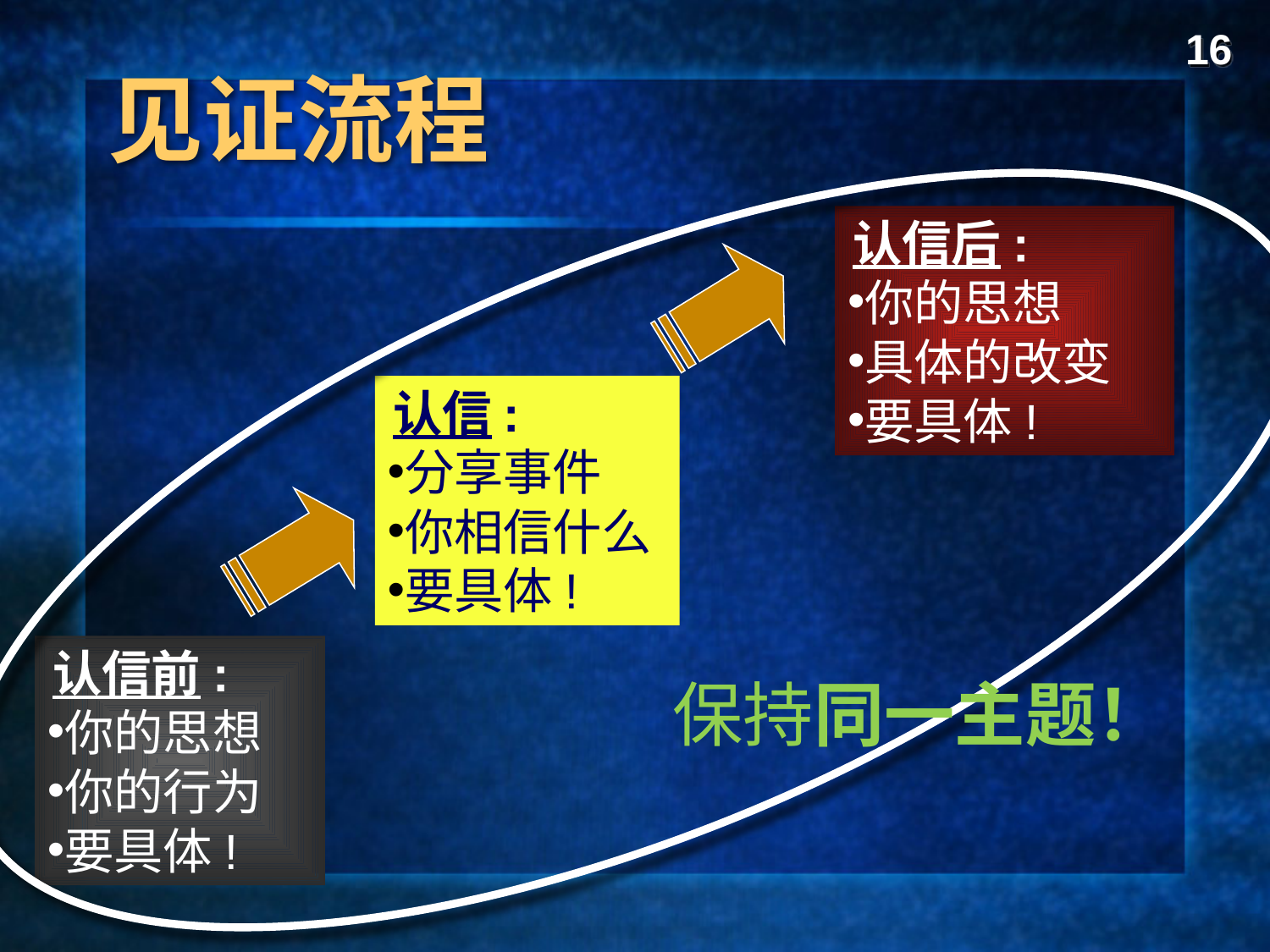

16
见证流程
认信后:
你的思想
具体的改变
要具体!

认信:
分享事件
你相信什么
要具体!

认信前:
你的思想
你的行为
要具体!
保持同一主题！